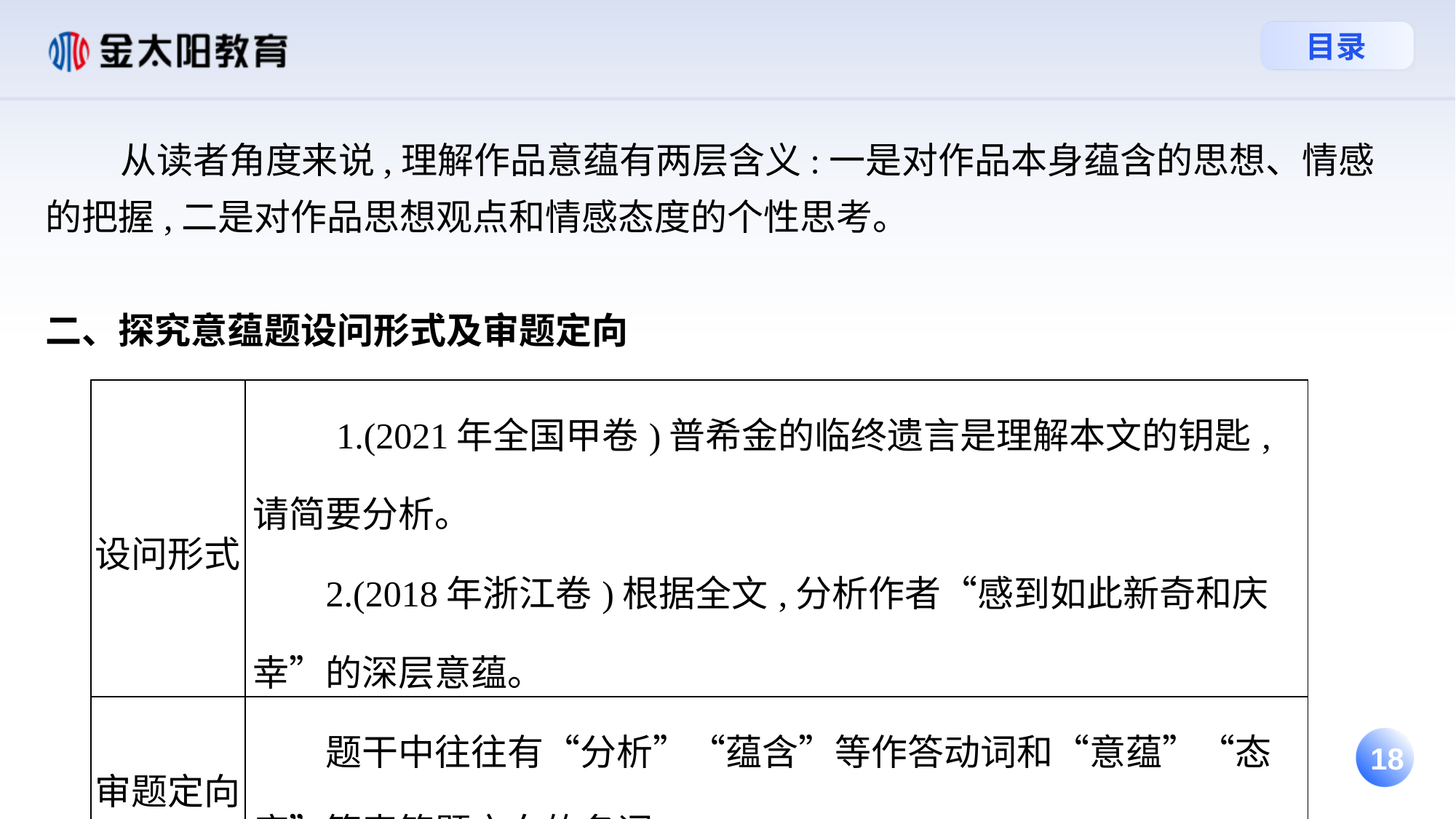

从读者角度来说,理解作品意蕴有两层含义:一是对作品本身蕴含的思想、情感的把握,二是对作品思想观点和情感态度的个性思考。

二、探究意蕴题设问形式及审题定向
| 设问形式 | 1.(2021年全国甲卷)普希金的临终遗言是理解本文的钥匙,请简要分析。　　 2.(2018年浙江卷)根据全文,分析作者“感到如此新奇和庆幸”的深层意蕴。 |
| --- | --- |
| 审题定向 | 题干中往往有“分析”“蕴含”等作答动词和“意蕴”“态度”等表答题方向的名词。 |